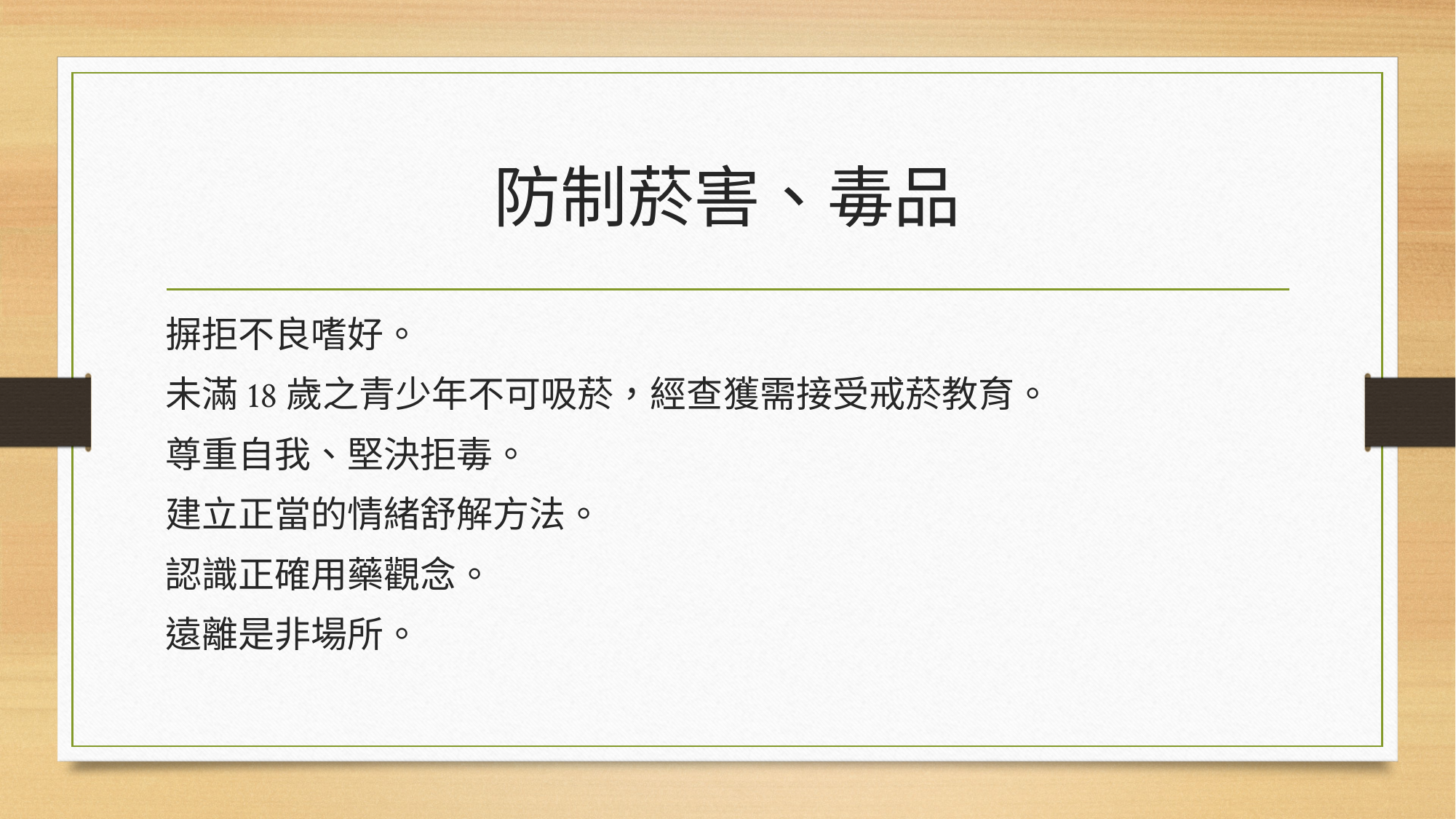

# 防制菸害、毒品
摒拒不良嗜好。
未滿18歲之青少年不可吸菸，經查獲需接受戒菸教育。
尊重自我、堅決拒毒。
建立正當的情緒舒解方法。
認識正確用藥觀念。
遠離是非場所。